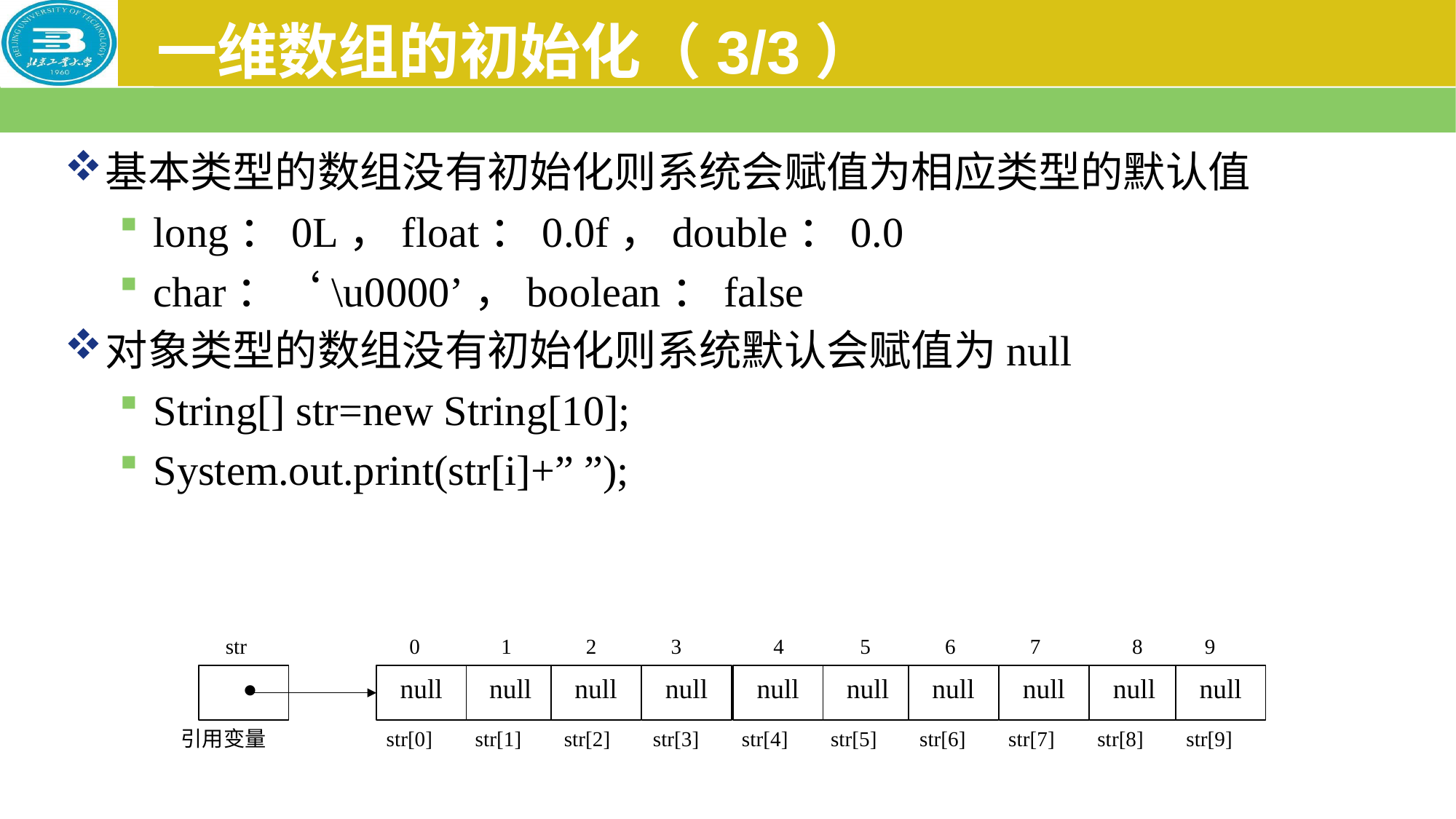

# 一维数组的初始化（3/3）
基本类型的数组没有初始化则系统会赋值为相应类型的默认值
long：0L，float：0.0f，double：0.0
char：‘\u0000’，boolean：false
对象类型的数组没有初始化则系统默认会赋值为null
String[] str=new String[10];
System.out.print(str[i]+” ”);
str
0
1
2
3
4
5
6
7
8
9
 •
null
null
null
null
null
null
null
null
null
null
引用变量
str[1]
str[2]
str[3]
str[4]
str[5]
str[6]
str[7]
str[8]
str[9]
str[0]